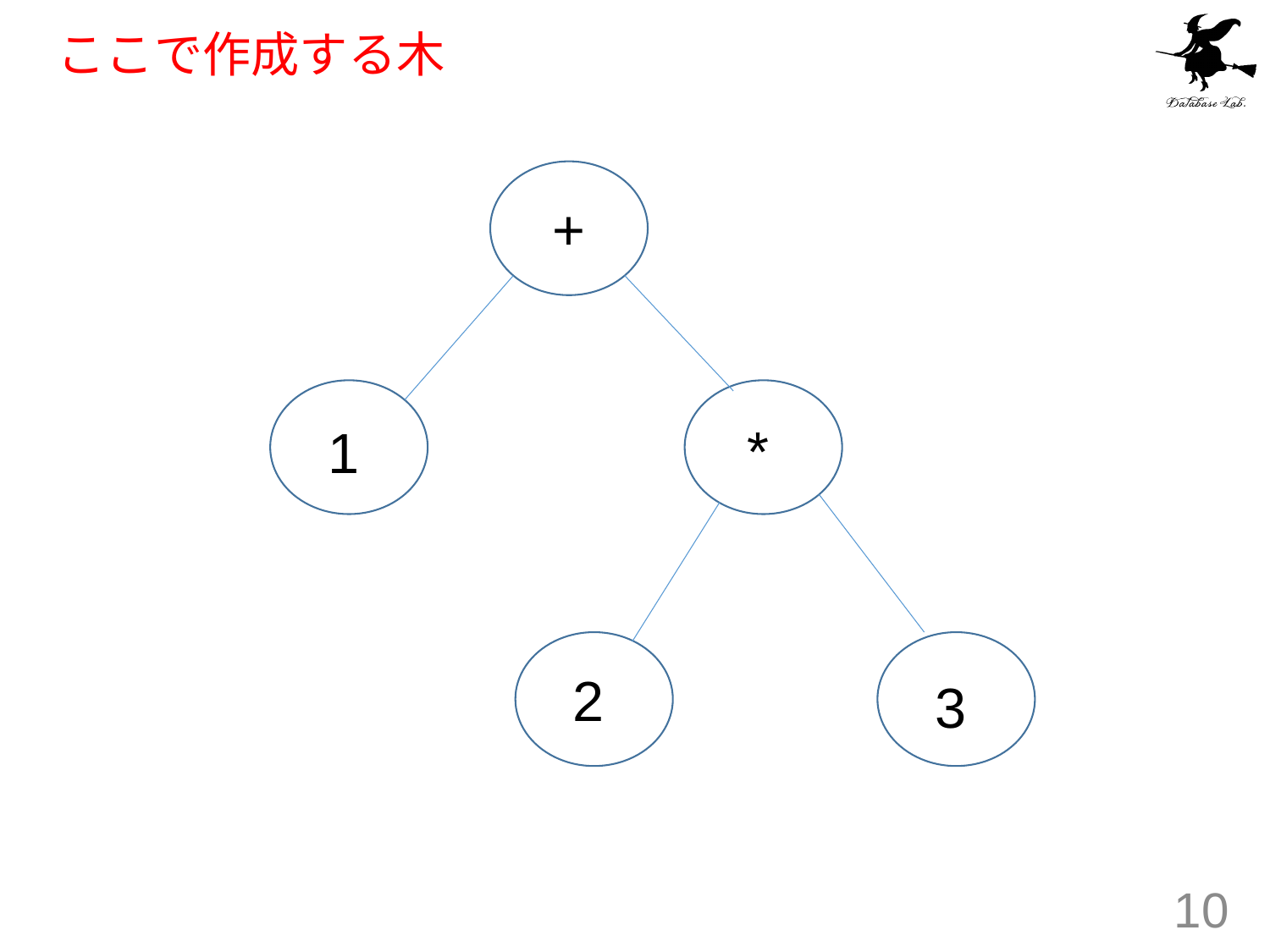

# ここで作成する木

+

*
1

2
3
10